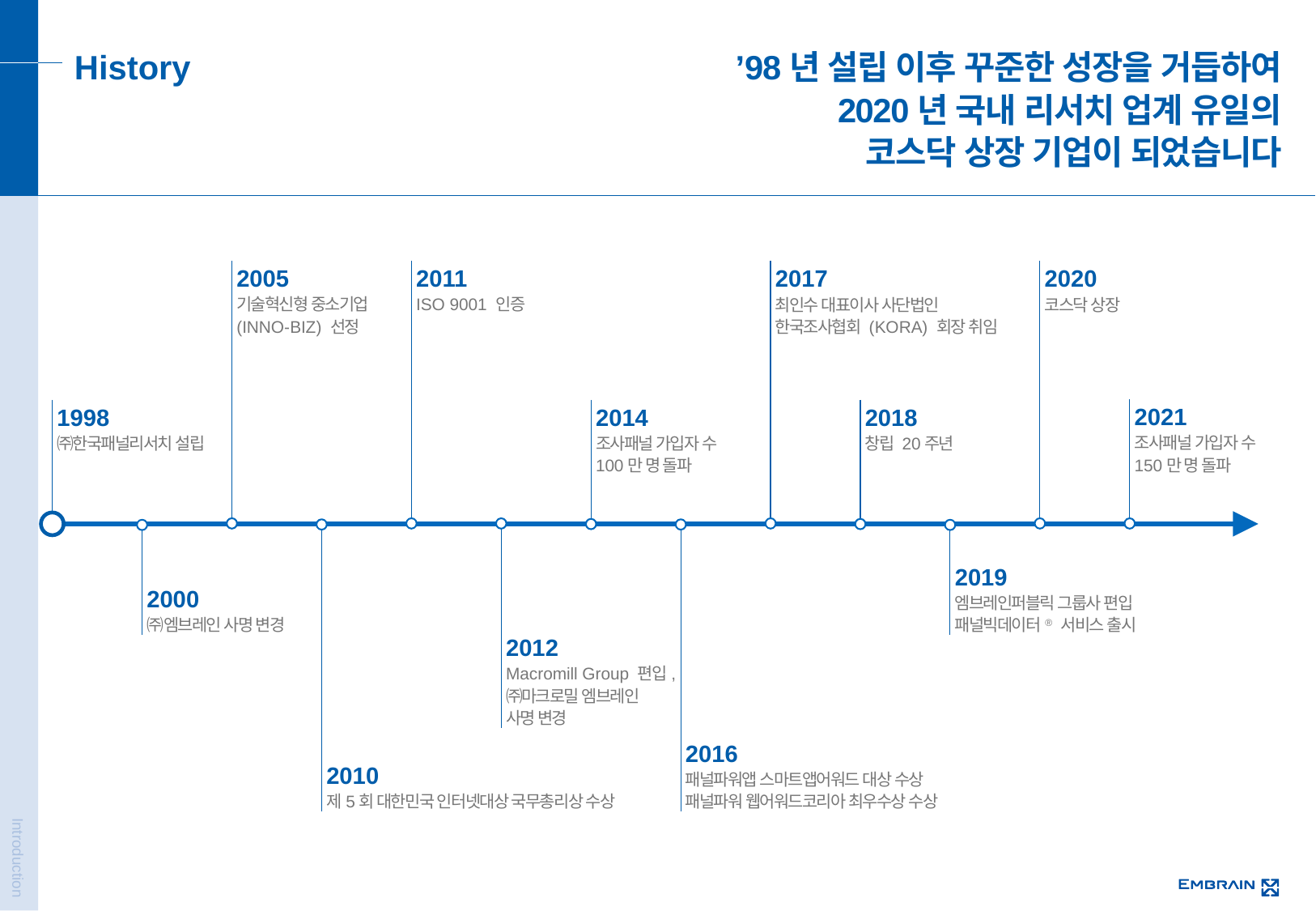

History
’98년 설립 이후 꾸준한 성장을 거듭하여
2020년 국내 리서치 업계 유일의
코스닥 상장 기업이 되었습니다

2005
기술혁신형 중소기업
(INNO-BIZ) 선정

2011
ISO 9001 인증

2017
최인수 대표이사 사단법인
한국조사협회 (KORA) 회장 취임

2020
코스닥 상장

2021
조사패널 가입자 수
150만 명 돌파
1998
㈜한국패널리서치 설립

2014
조사패널 가입자 수
100만 명 돌파

2018
창립 20주년

2012
Macromill Group 편입,
㈜마크로밀 엠브레인
사명 변경

2010
제5회 대한민국 인터넷대상 국무총리상 수상

2016
패널파워앱 스마트앱어워드 대상 수상
패널파워 웹어워드코리아 최우수상 수상

2000
㈜엠브레인 사명 변경

2019
엠브레인퍼블릭 그룹사 편입
패널빅데이터® 서비스 출시